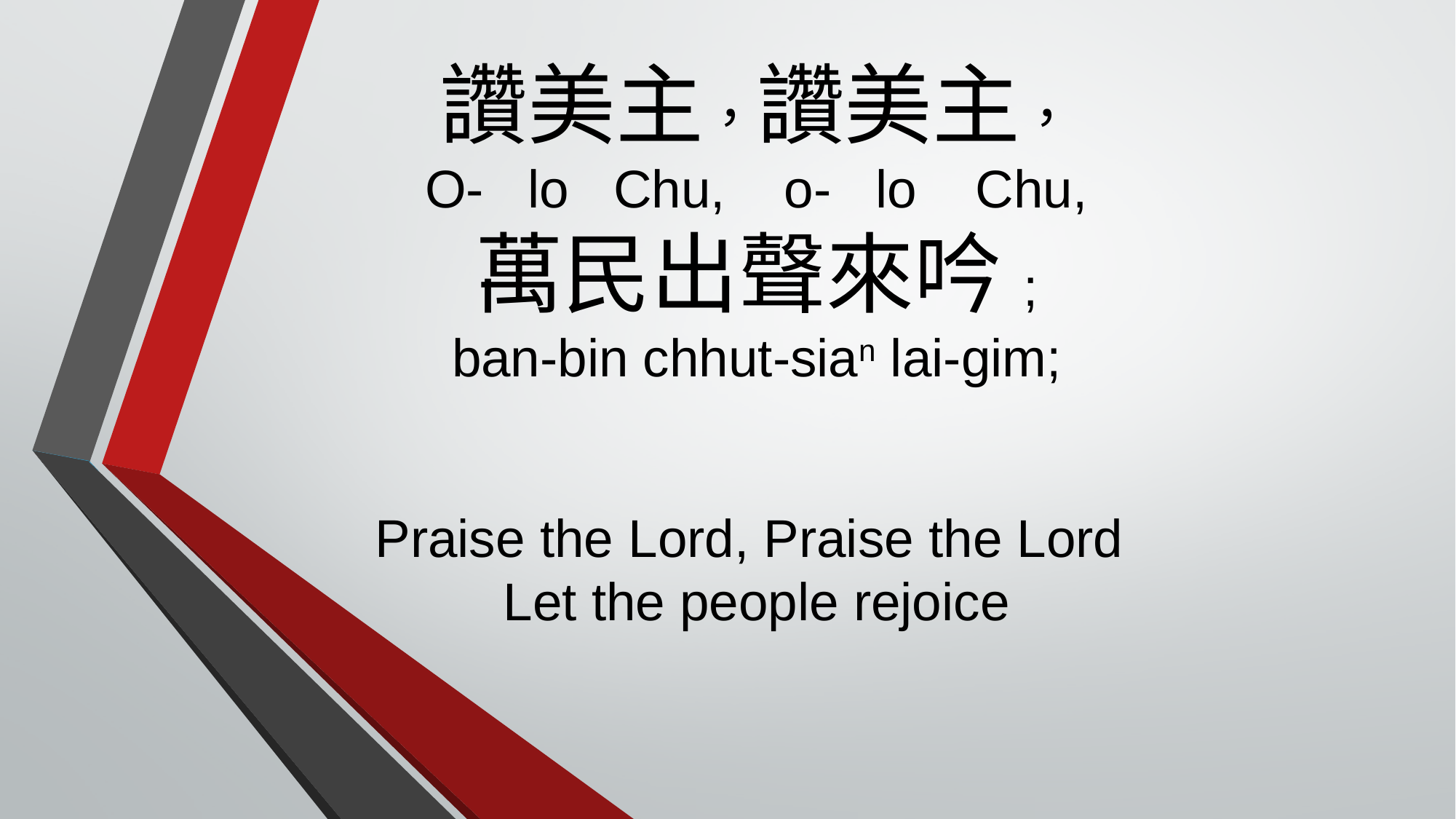

# 讚美主，讚美主， O-   lo   Chu,    o-   lo    Chu, 萬民出聲來吟; ban-bin chhut-sian lai-gim; Praise the Lord, Praise the Lord Let the people rejoice